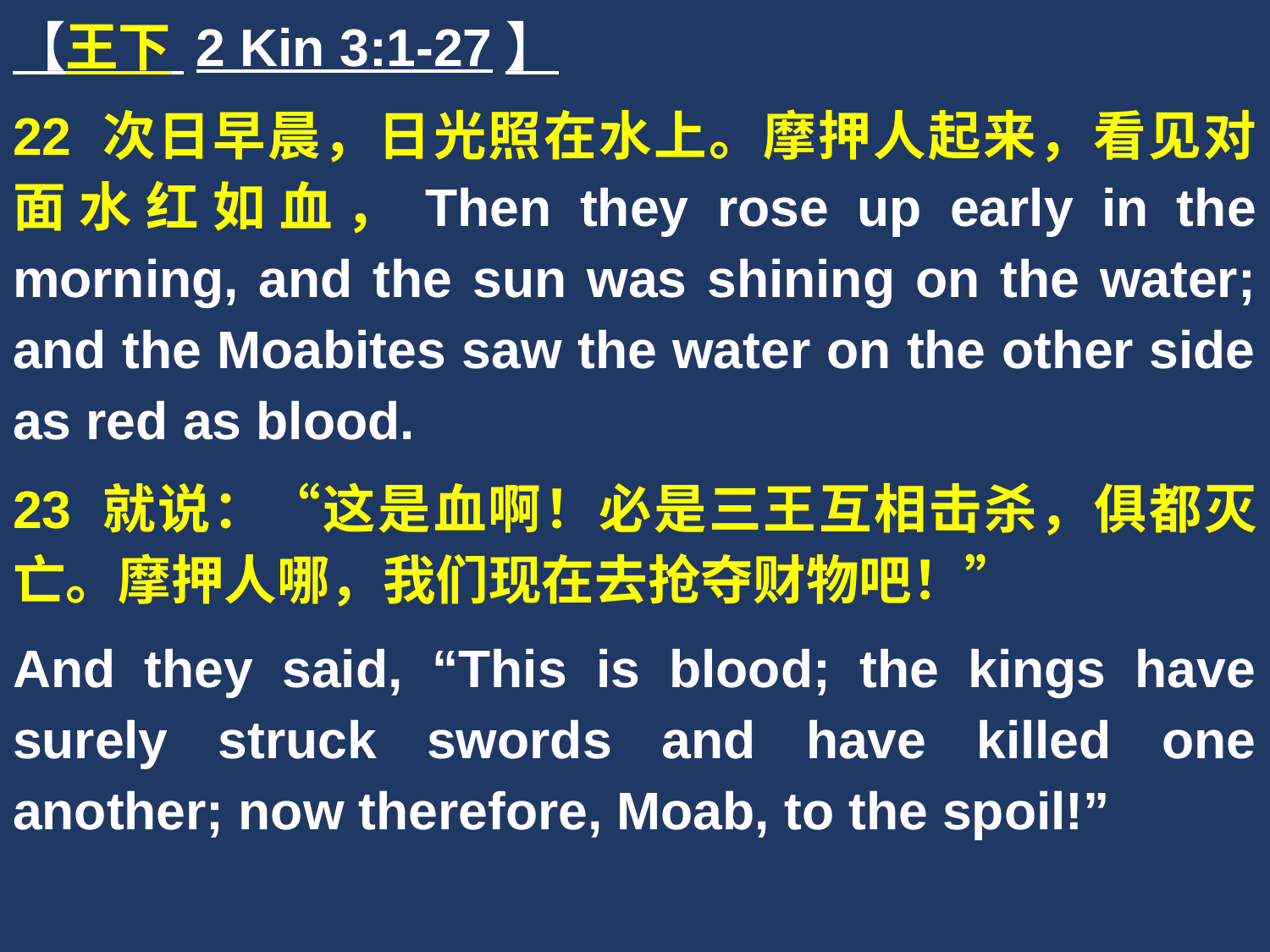

【王下 2 Kin 3:1-27】
22 次日早晨，日光照在水上。摩押人起来，看见对面水红如血，Then they rose up early in the morning, and the sun was shining on the water; and the Moabites saw the water on the other side as red as blood.
23 就说：“这是血啊！必是三王互相击杀，俱都灭亡。摩押人哪，我们现在去抢夺财物吧！”
And they said, “This is blood; the kings have surely struck swords and have killed one another; now therefore, Moab, to the spoil!”